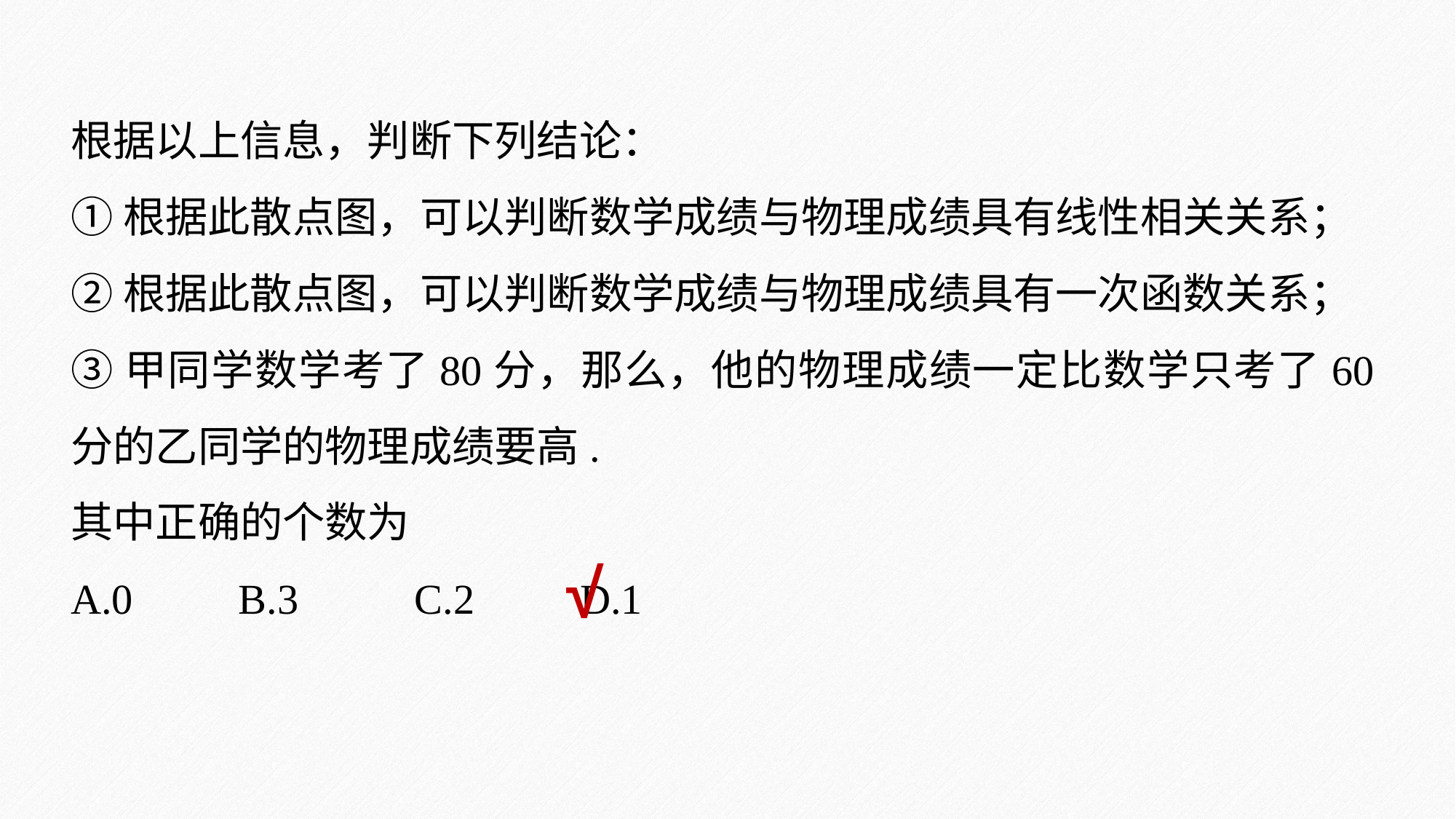

根据以上信息，判断下列结论：
①根据此散点图，可以判断数学成绩与物理成绩具有线性相关关系；
②根据此散点图，可以判断数学成绩与物理成绩具有一次函数关系；
③甲同学数学考了80分，那么，他的物理成绩一定比数学只考了60分的乙同学的物理成绩要高.
其中正确的个数为
A.0          B.3           C.2          D.1
√